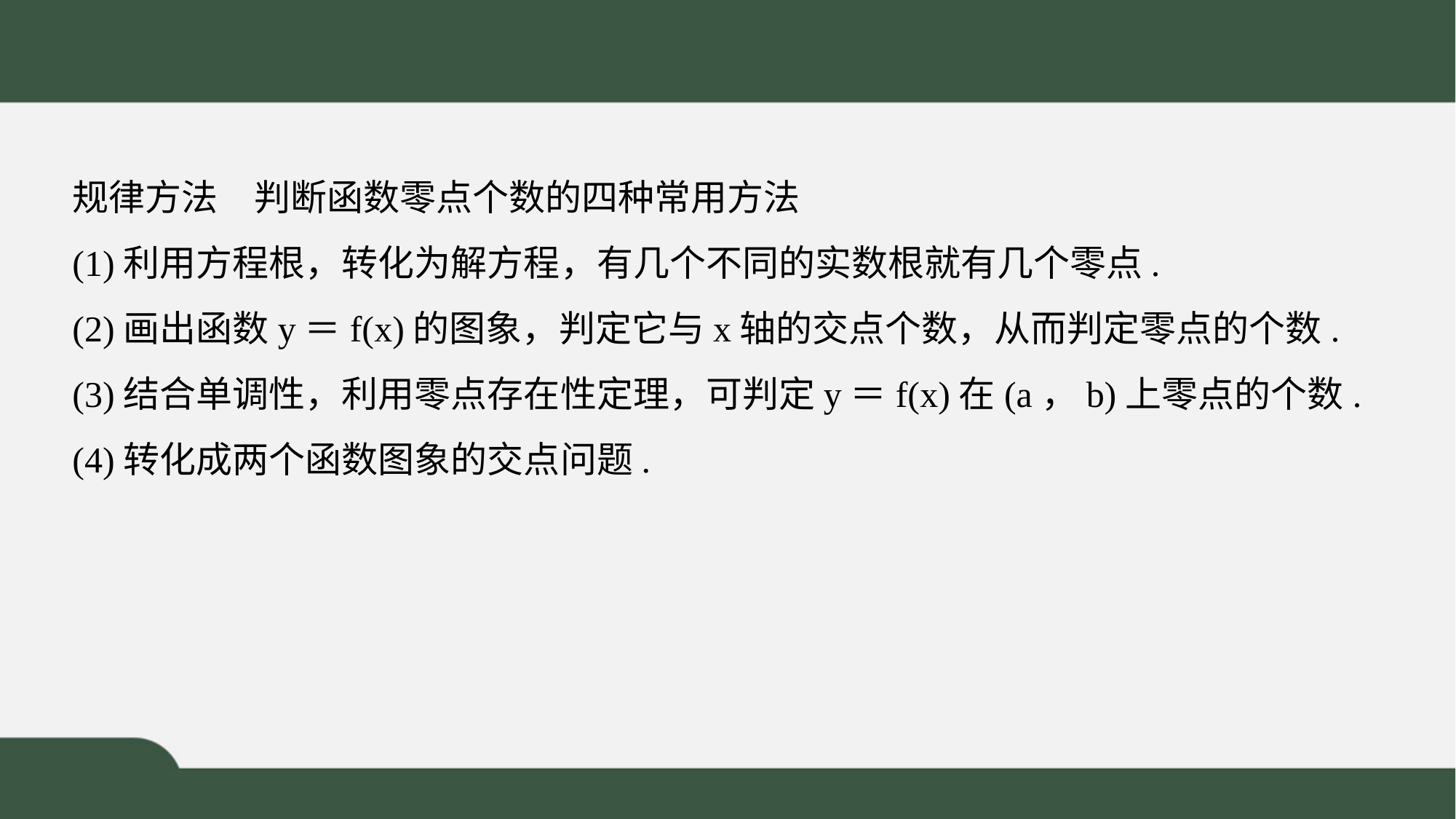

规律方法　判断函数零点个数的四种常用方法
(1)利用方程根，转化为解方程，有几个不同的实数根就有几个零点.
(2)画出函数y＝f(x)的图象，判定它与x轴的交点个数，从而判定零点的个数.
(3)结合单调性，利用零点存在性定理，可判定y＝f(x)在(a，b)上零点的个数.
(4)转化成两个函数图象的交点问题.